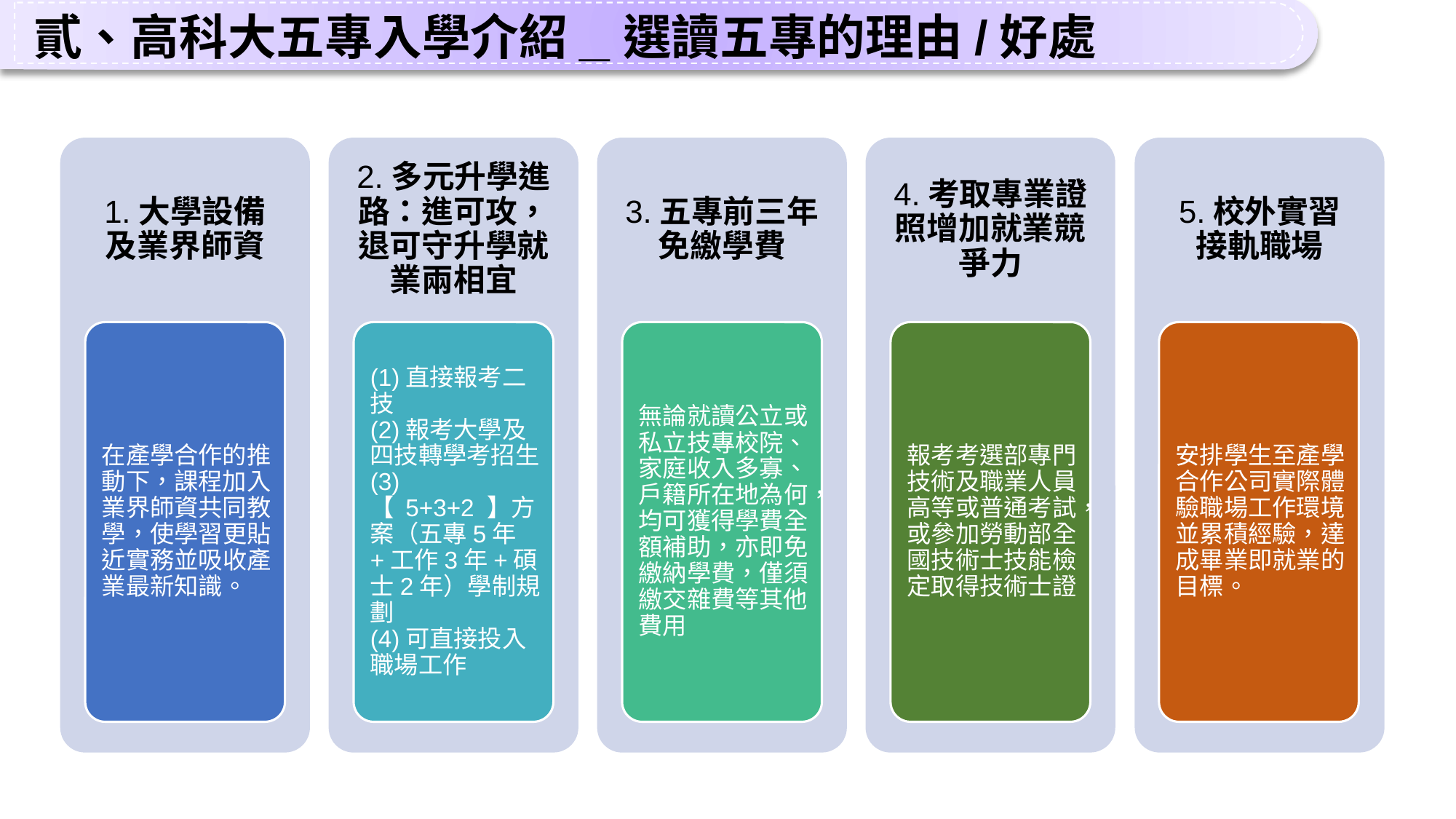

貳、高科大五專入學介紹_選讀五專的理由/好處

1.大學設備
及業界師資
在產學合作的推動下，課程加入業界師資共同教學，使學習更貼近實務並吸收產業最新知識。
2.多元升學進路：進可攻，退可守升學就業兩相宜
(1)直接報考二技
(2)報考大學及四技轉學考招生
(3)【 5+3+2 】方案（五專5年+工作3年+碩士2年）學制規劃
(4)可直接投入職場工作
3.五專前三年
免繳學費
無論就讀公立或私立技專校院、家庭收入多寡、戶籍所在地為何，均可獲得學費全額補助，亦即免繳納學費，僅須繳交雜費等其他費用
4.考取專業證照增加就業競爭力
報考考選部專門技術及職業人員高等或普通考試，或參加勞動部全國技術士技能檢定取得技術士證
5.校外實習
接軌職場
安排學生至產學合作公司實際體驗職場工作環境並累積經驗，達成畢業即就業的目標。